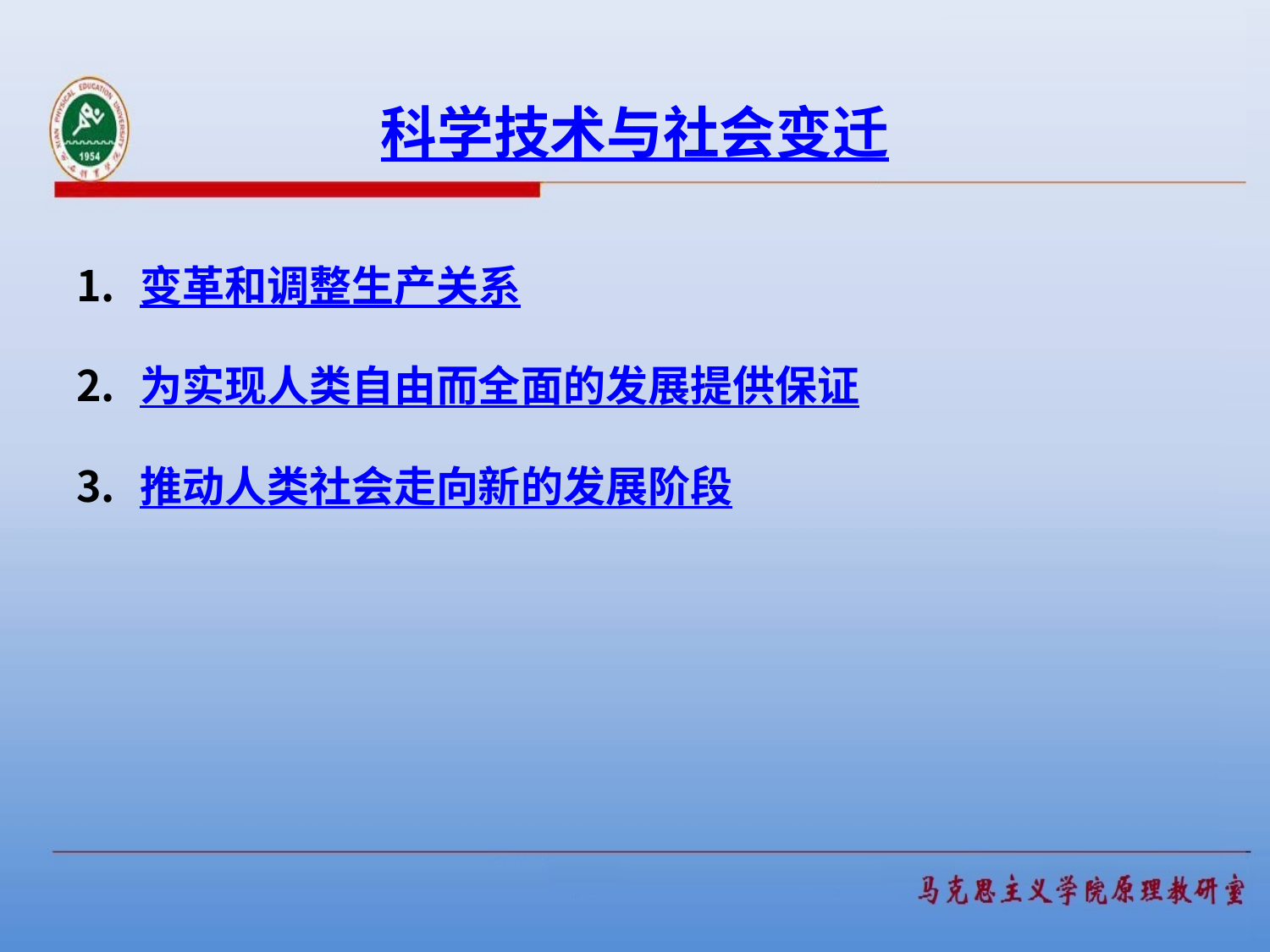

# 科学技术与社会变迁
变革和调整生产关系
为实现人类自由而全面的发展提供保证
推动人类社会走向新的发展阶段